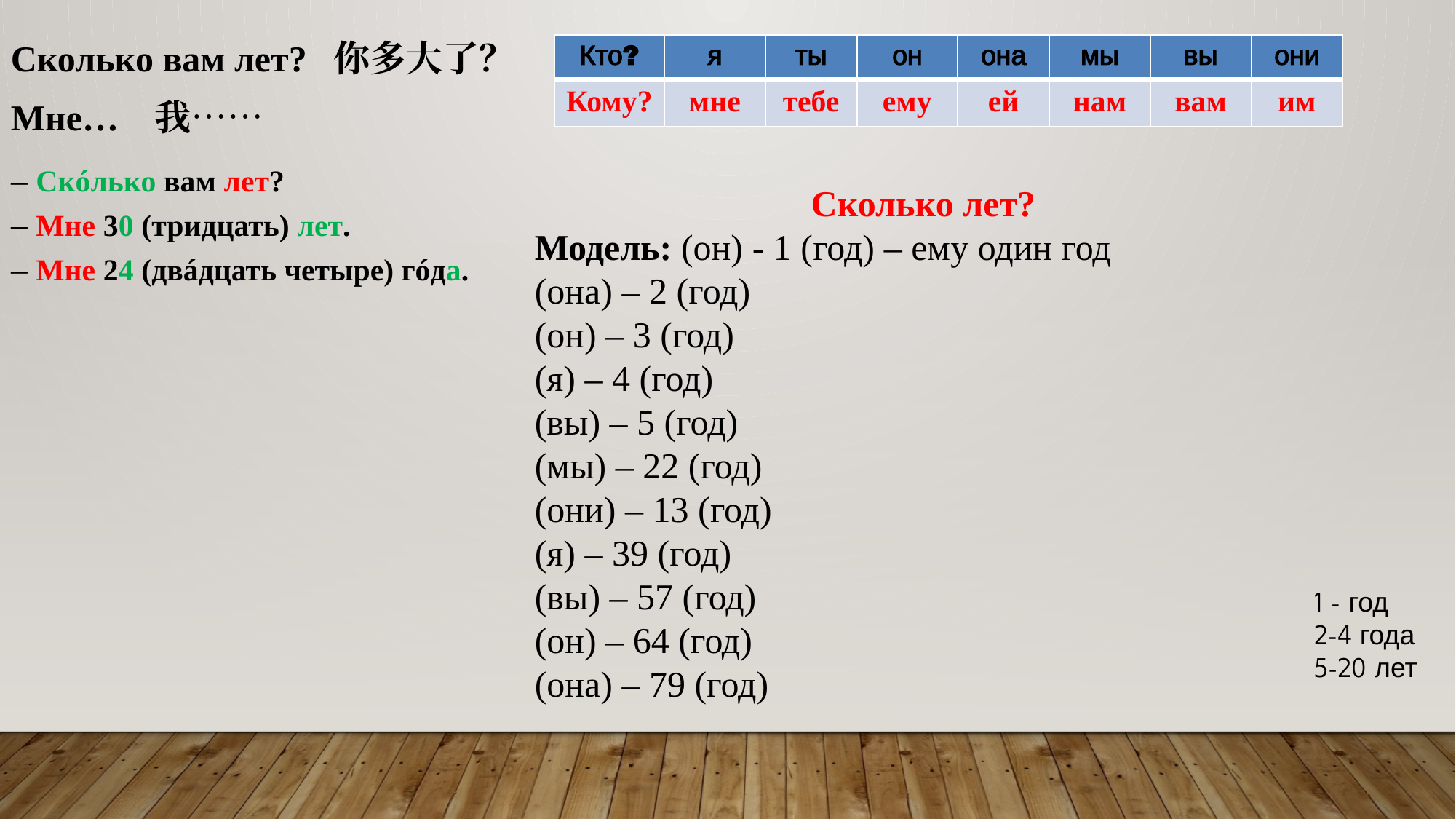

Сколько вам лет?  你多大了？
Мне…   我……
| Кто? | я | ты | он | она | мы | вы | они |
| --- | --- | --- | --- | --- | --- | --- | --- |
| Кому? | мне | тебе | ему | ей | нам | вам | им |
– Cкóлько вам лет?

– Мне 30 (тридцать) лет.

– Мне 24 (двáдцать четыре) гóда.

Сколько лет?
Модель: (он) - 1 (год) – ему один год
(она) – 2 (год)
(он) – 3 (год)
(я) – 4 (год)
(вы) – 5 (год)
(мы) – 22 (год)
(они) – 13 (год)
(я) – 39 (год)
(вы) – 57 (год)
(он) – 64 (год)
(она) – 79 (год)
1 - год
2-4 года
5-20 лет